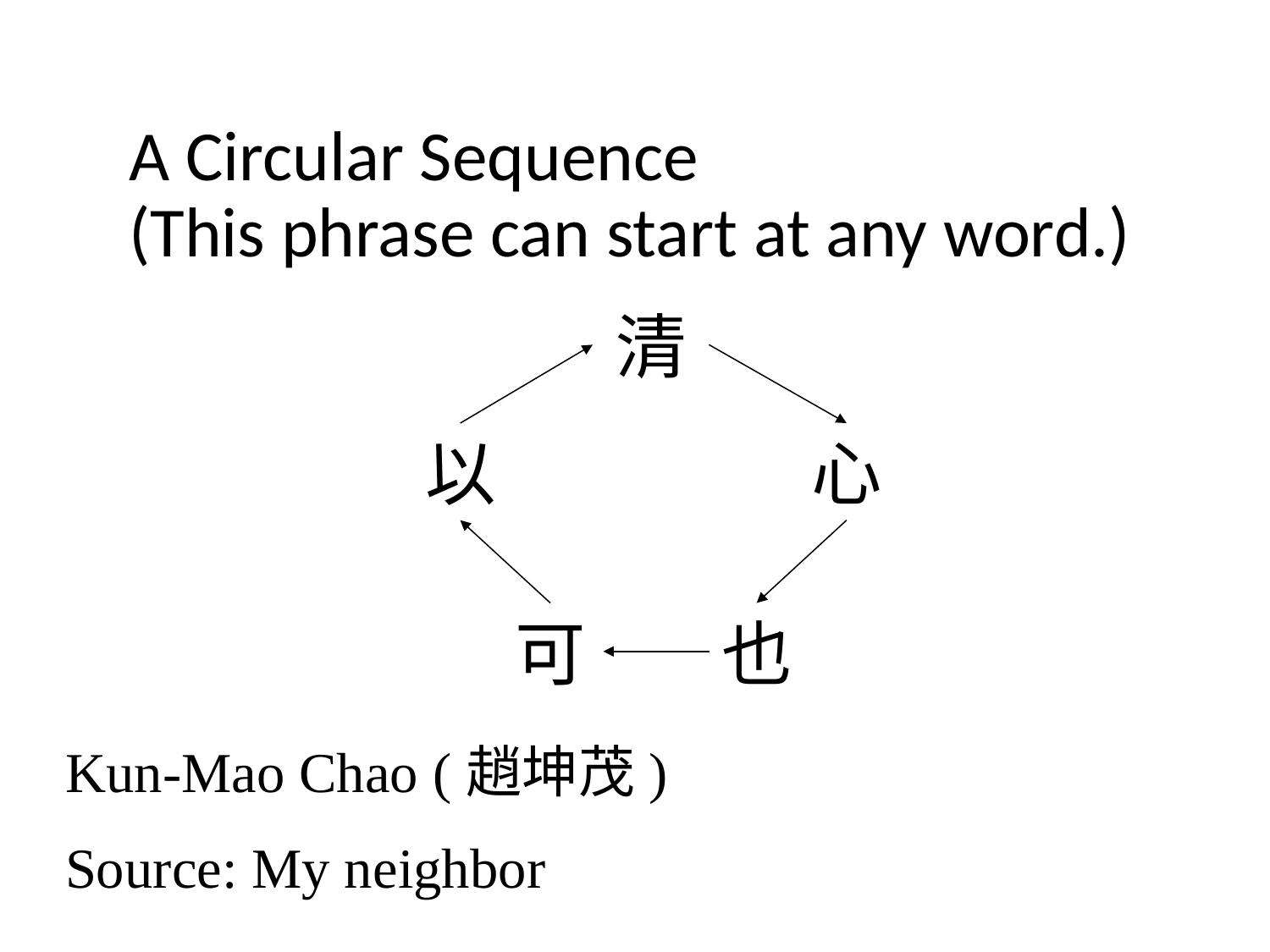

# A Circular Sequence (This phrase can start at any word.)
清
以
心
可
也
Kun-Mao Chao (趙坤茂)
Source: My neighbor